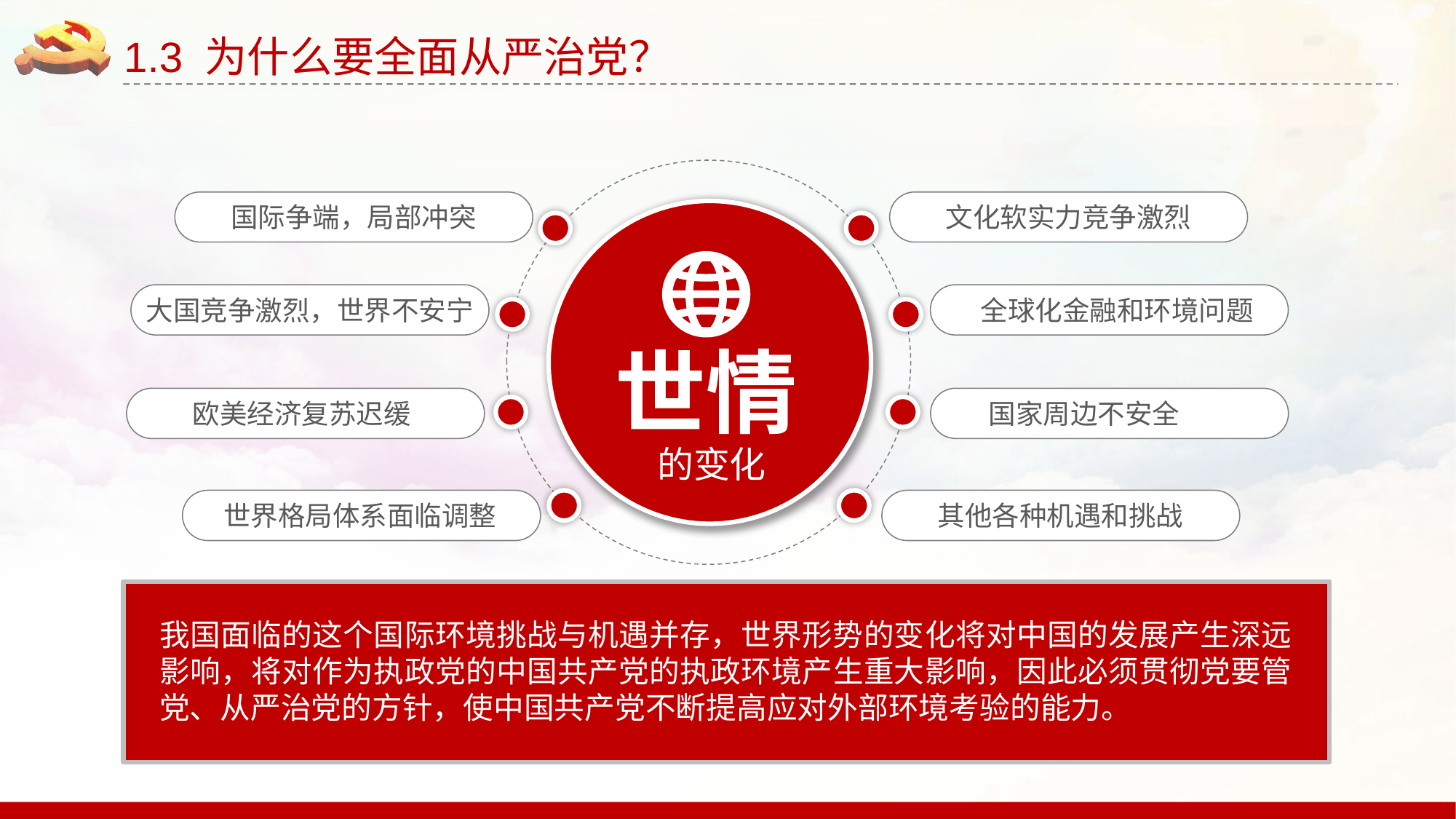

1.3 为什么要全面从严治党？

国际争端，局部冲突

文化软实力竞争激烈

世情
的变化

大国竞争激烈，世界不安宁

全球化金融和环境问题

欧美经济复苏迟缓

国家周边不安全

世界格局体系面临调整

其他各种机遇和挑战

我国面临的这个国际环境挑战与机遇并存，世界形势的变化将对中国的发展产生深远影响，将对作为执政党的中国共产党的执政环境产生重大影响，因此必须贯彻党要管党、从严治党的方针，使中国共产党不断提高应对外部环境考验的能力。